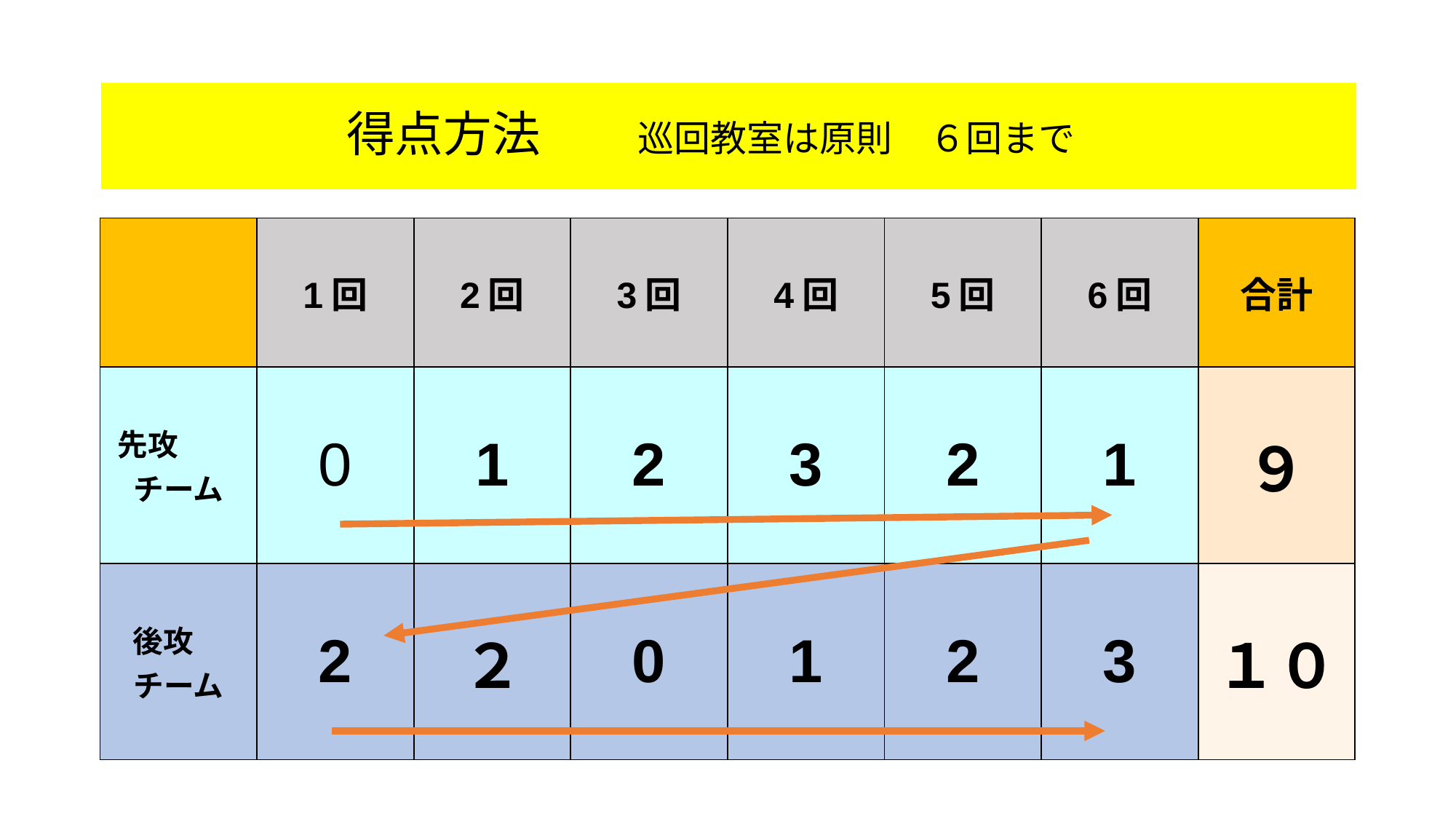

# 得点方法　　巡回教室は原則　６回まで
|  | 1回 | 2回 | 3回 | 4回 | 5回 | 6回 | 合計 |
| --- | --- | --- | --- | --- | --- | --- | --- |
| 先攻　　チーム | 0 | 1 | 2 | 3 | 2 | 1 | ９ |
| 後攻　チーム | 2 | ２ | 0 | 1 | 2 | 3 | １０ |